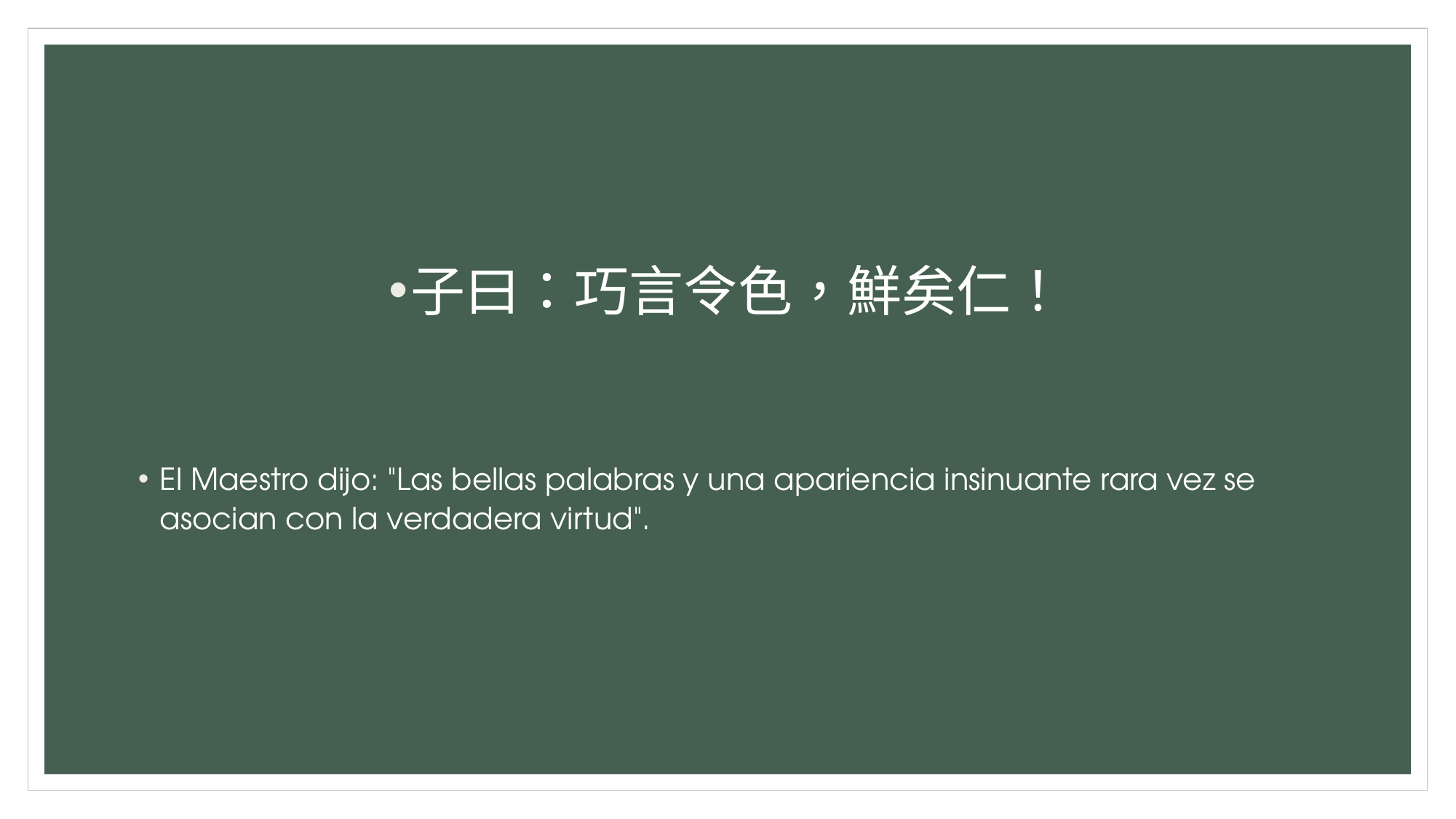

#
子曰：巧言令色，鮮矣仁！

El Maestro dijo: "Las bellas palabras y una apariencia insinuante rara vez se asocian con la verdadera virtud".